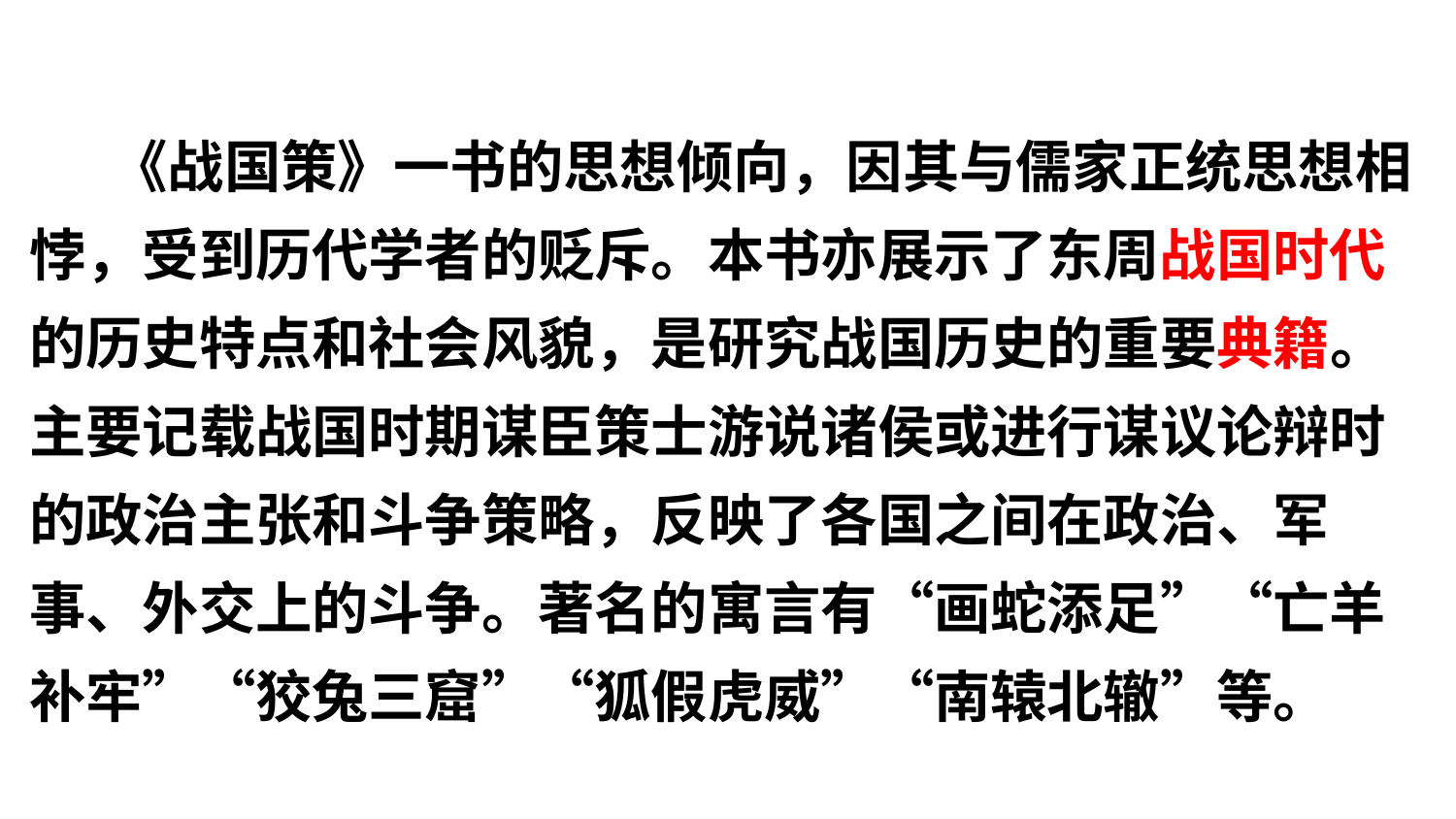

《战国策》一书的思想倾向，因其与儒家正统思想相悖，受到历代学者的贬斥。本书亦展示了东周战国时代的历史特点和社会风貌，是研究战国历史的重要典籍。主要记载战国时期谋臣策士游说诸侯或进行谋议论辩时的政治主张和斗争策略，反映了各国之间在政治、军事、外交上的斗争。著名的寓言有“画蛇添足”“亡羊补牢”“狡兔三窟”“狐假虎威”“南辕北辙”等。